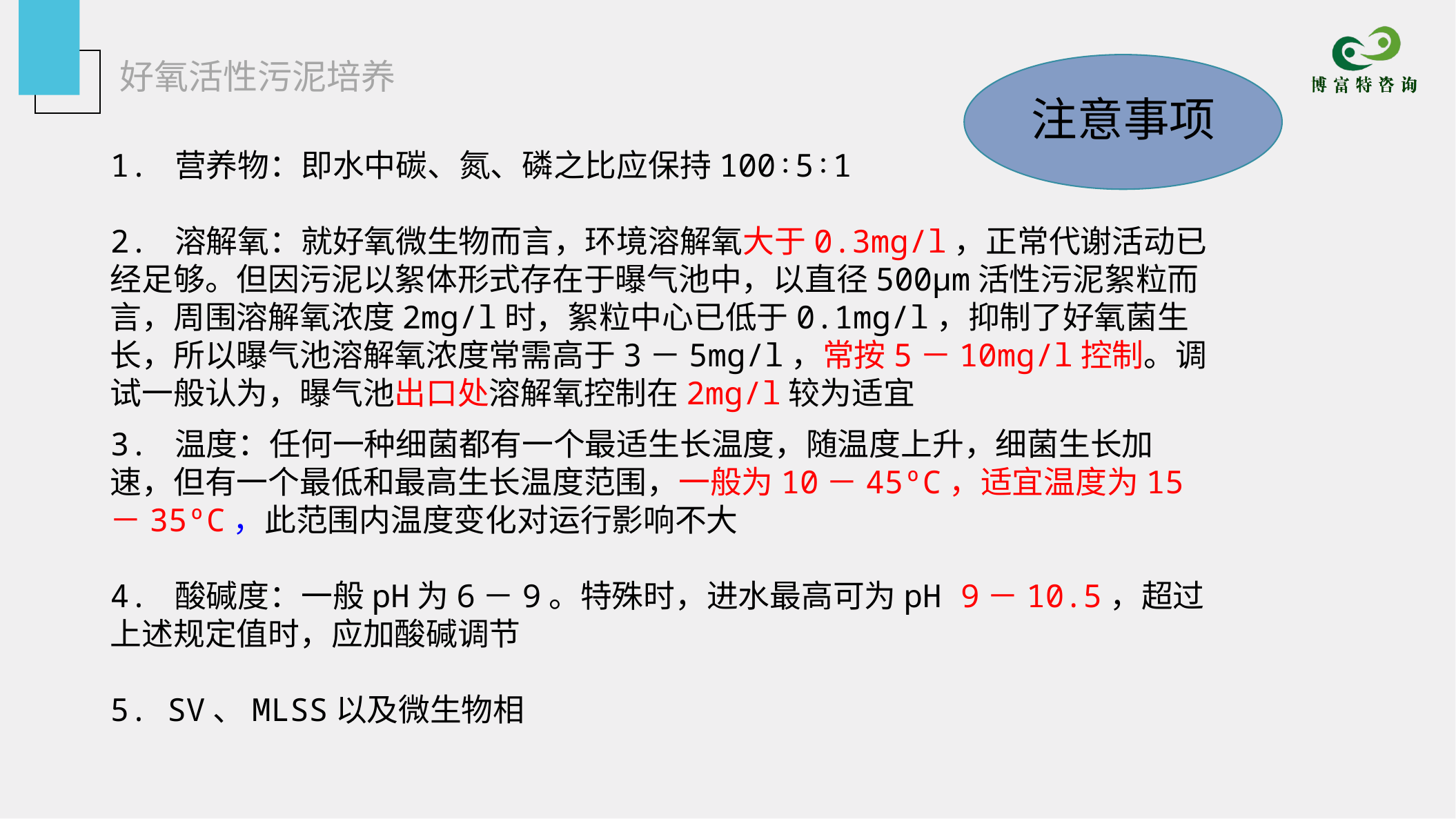

好氧活性污泥培养

注意事项
1. 营养物：即水中碳、氮、磷之比应保持100∶5∶1

2. 溶解氧：就好氧微生物而言，环境溶解氧大于0.3mg/l，正常代谢活动已经足够。但因污泥以絮体形式存在于曝气池中，以直径500µm活性污泥絮粒而言，周围溶解氧浓度2mg/l时，絮粒中心已低于0.1mg/l，抑制了好氧菌生长，所以曝气池溶解氧浓度常需高于3－5mg/l，常按5－10mg/l控制。调试一般认为，曝气池出口处溶解氧控制在2mg/l较为适宜
3. 温度：任何一种细菌都有一个最适生长温度，随温度上升，细菌生长加速，但有一个最低和最高生长温度范围，一般为10－45ºC，适宜温度为15－35ºC，此范围内温度变化对运行影响不大

4. 酸碱度：一般pH为6－9。特殊时，进水最高可为pH 9－10.5，超过上述规定值时，应加酸碱调节

5. SV、MLSS以及微生物相